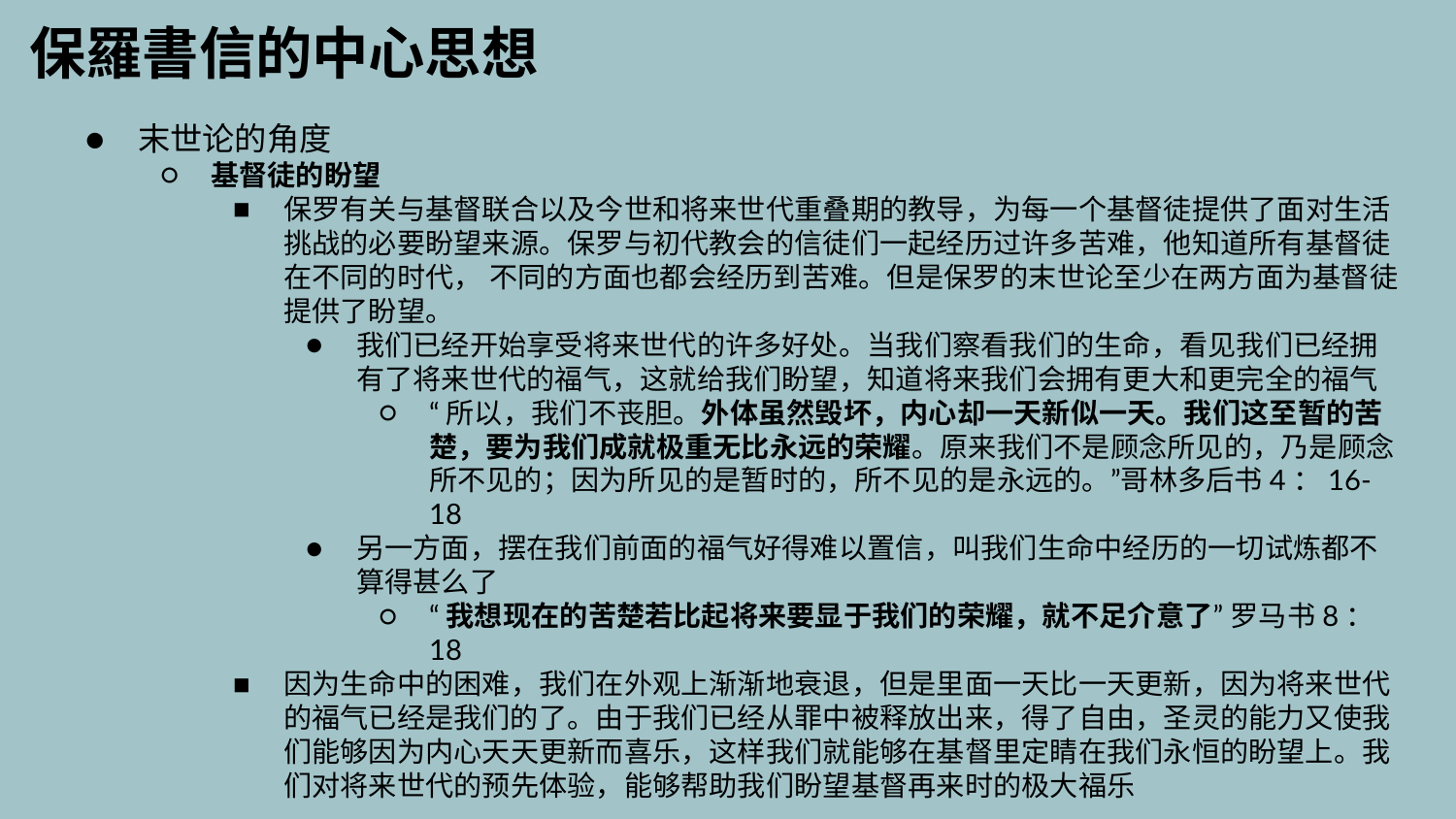

保羅書信的中心思想

末世论的角度
基督徒的盼望
保罗有关与基督联合以及今世和将来世代重叠期的教导，为每一个基督徒提供了面对生活挑战的必要盼望来源。保罗与初代教会的信徒们一起经历过许多苦难，他知道所有基督徒在不同的时代， 不同的方面也都会经历到苦难。但是保罗的末世论至少在两方面为基督徒提供了盼望。
我们已经开始享受将来世代的许多好处。当我们察看我们的生命，看见我们已经拥有了将来世代的福气，这就给我们盼望，知道将来我们会拥有更大和更完全的福气
“所以，我们不丧胆。外体虽然毁坏，内心却一天新似一天。我们这至暂的苦楚，要为我们成就极重无比永远的荣耀。原来我们不是顾念所见的，乃是顾念所不见的；因为所见的是暂时的，所不见的是永远的。”哥林多后书4：16-18
另一方面，摆在我们前面的福气好得难以置信，叫我们生命中经历的一切试炼都不算得甚么了
“我想现在的苦楚若比起将来要显于我们的荣耀，就不足介意了” 罗马书8：18
因为生命中的困难，我们在外观上渐渐地衰退，但是里面一天比一天更新，因为将来世代的福气已经是我们的了。由于我们已经从罪中被释放出来，得了自由，圣灵的能力又使我们能够因为内心天天更新而喜乐，这样我们就能够在基督里定睛在我们永恒的盼望上。我们对将来世代的预先体验，能够帮助我们盼望基督再来时的极大福乐